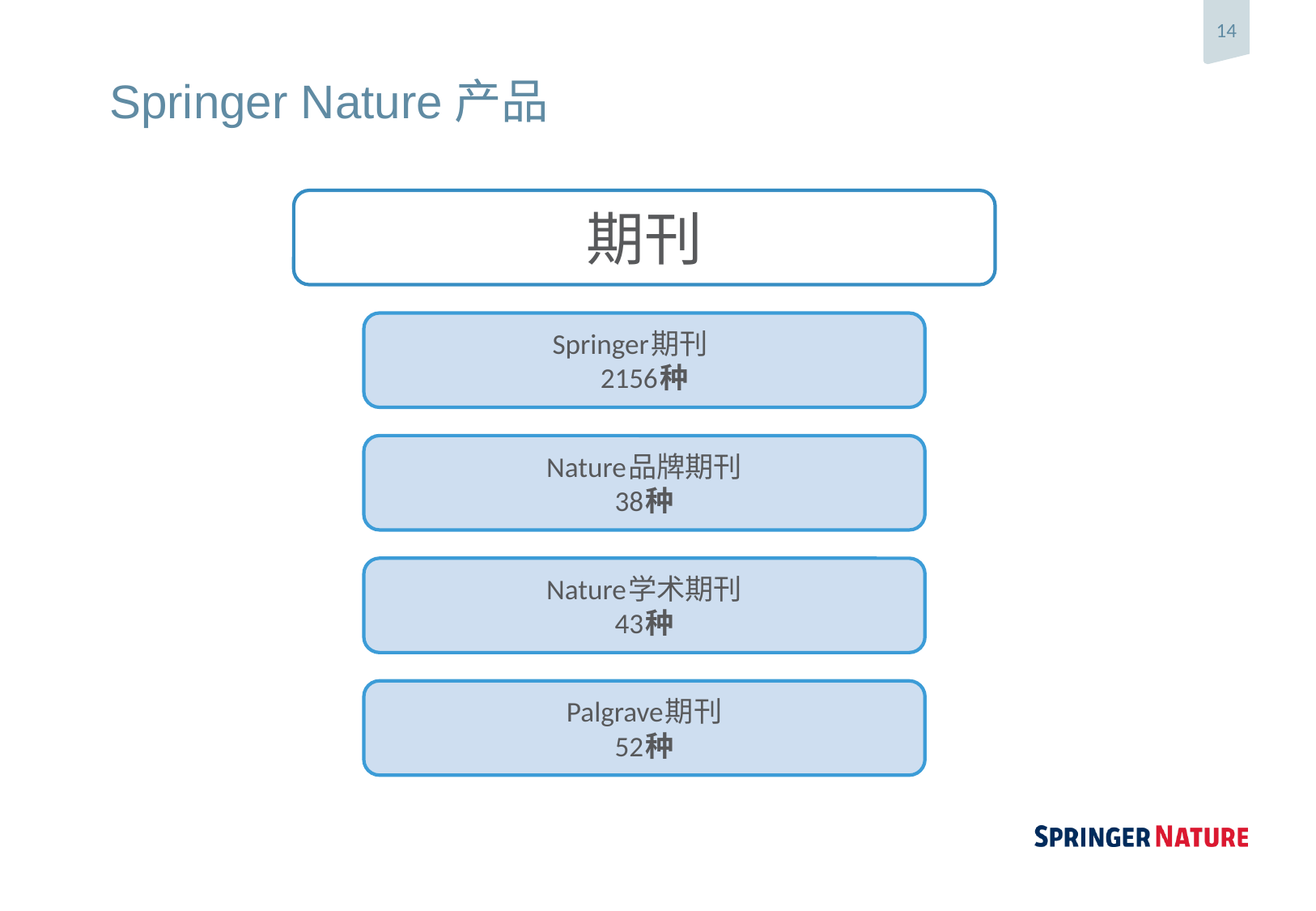

# Springer Nature产品
期刊
Springer期刊
2156种
Nature品牌期刊
38种
Nature学术期刊
43种
Palgrave期刊
52种